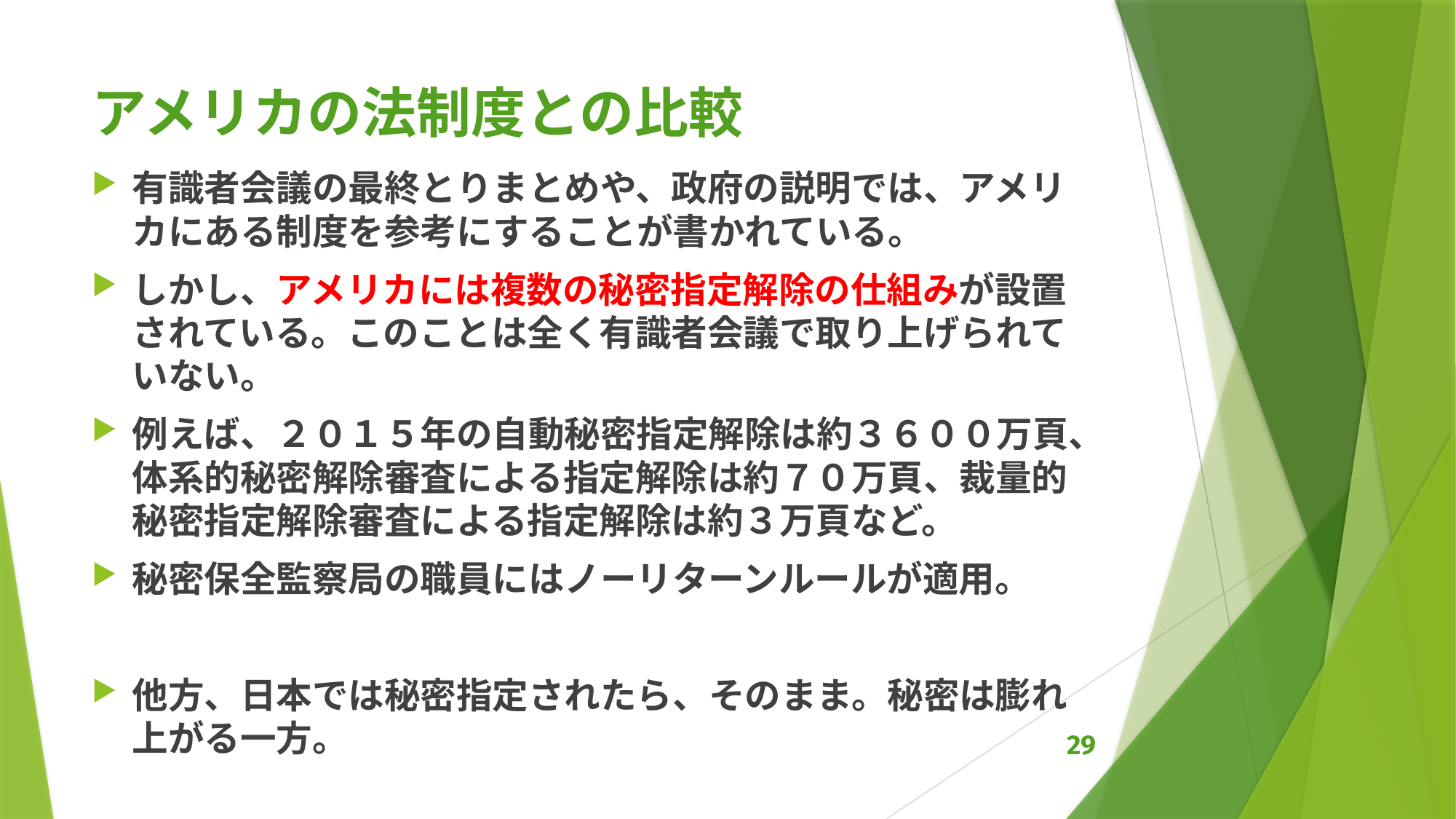

# アメリカの法制度との比較
有識者会議の最終とりまとめや、政府の説明では、アメリカにある制度を参考にすることが書かれている。
しかし、アメリカには複数の秘密指定解除の仕組みが設置されている。このことは全く有識者会議で取り上げられていない。
例えば、２０１５年の自動秘密指定解除は約３６００万頁、体系的秘密解除審査による指定解除は約７０万頁、裁量的秘密指定解除審査による指定解除は約３万頁など。
秘密保全監察局の職員にはノーリターンルールが適用。

他方、日本では秘密指定されたら、そのまま。秘密は膨れ上がる一方。
29